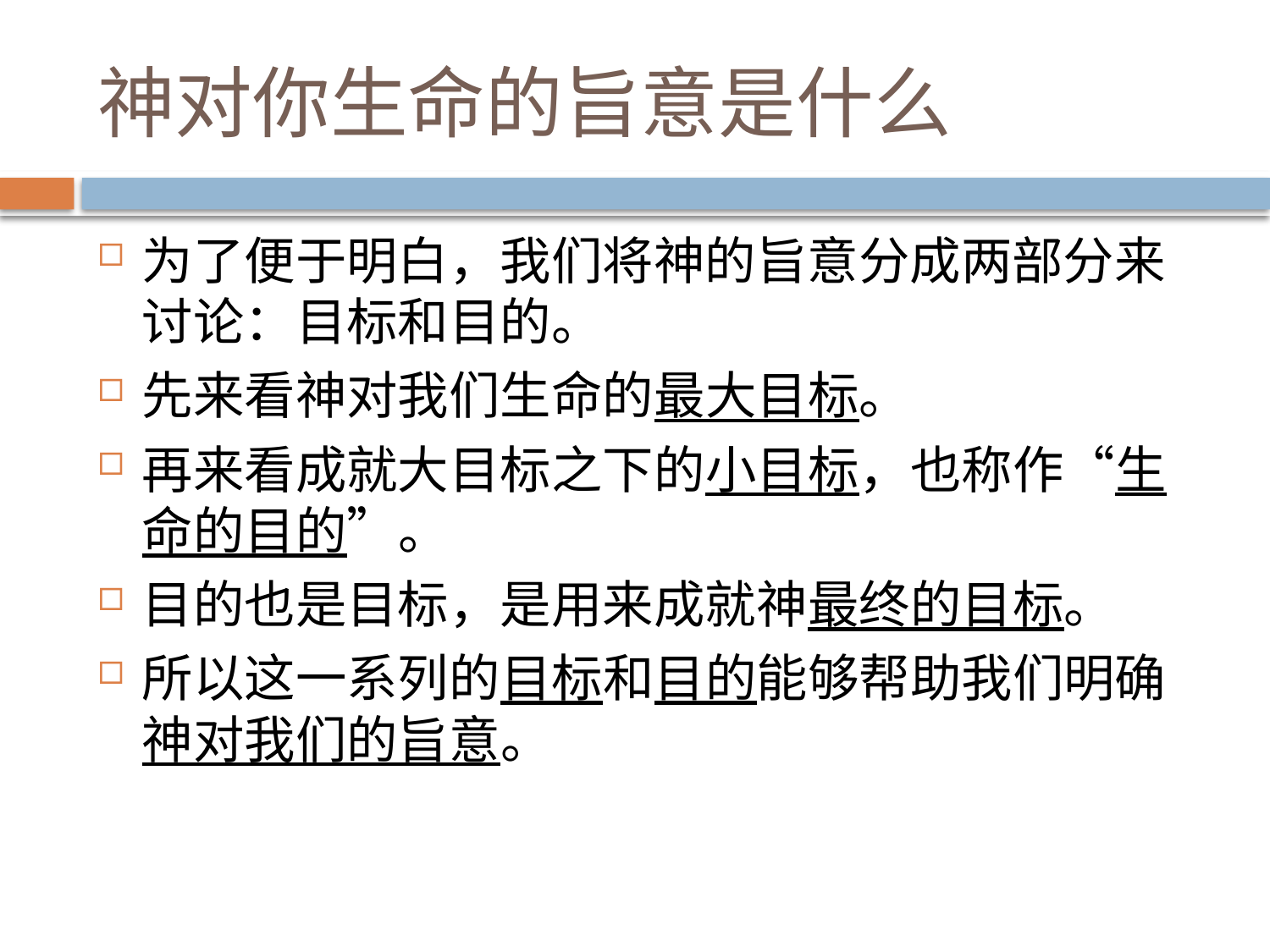

# 神对你生命的旨意是什么
为了便于明白，我们将神的旨意分成两部分来讨论：目标和目的。
先来看神对我们生命的最大目标。
再来看成就大目标之下的小目标，也称作“生命的目的”。
目的也是目标，是用来成就神最终的目标。
所以这一系列的目标和目的能够帮助我们明确神对我们的旨意。